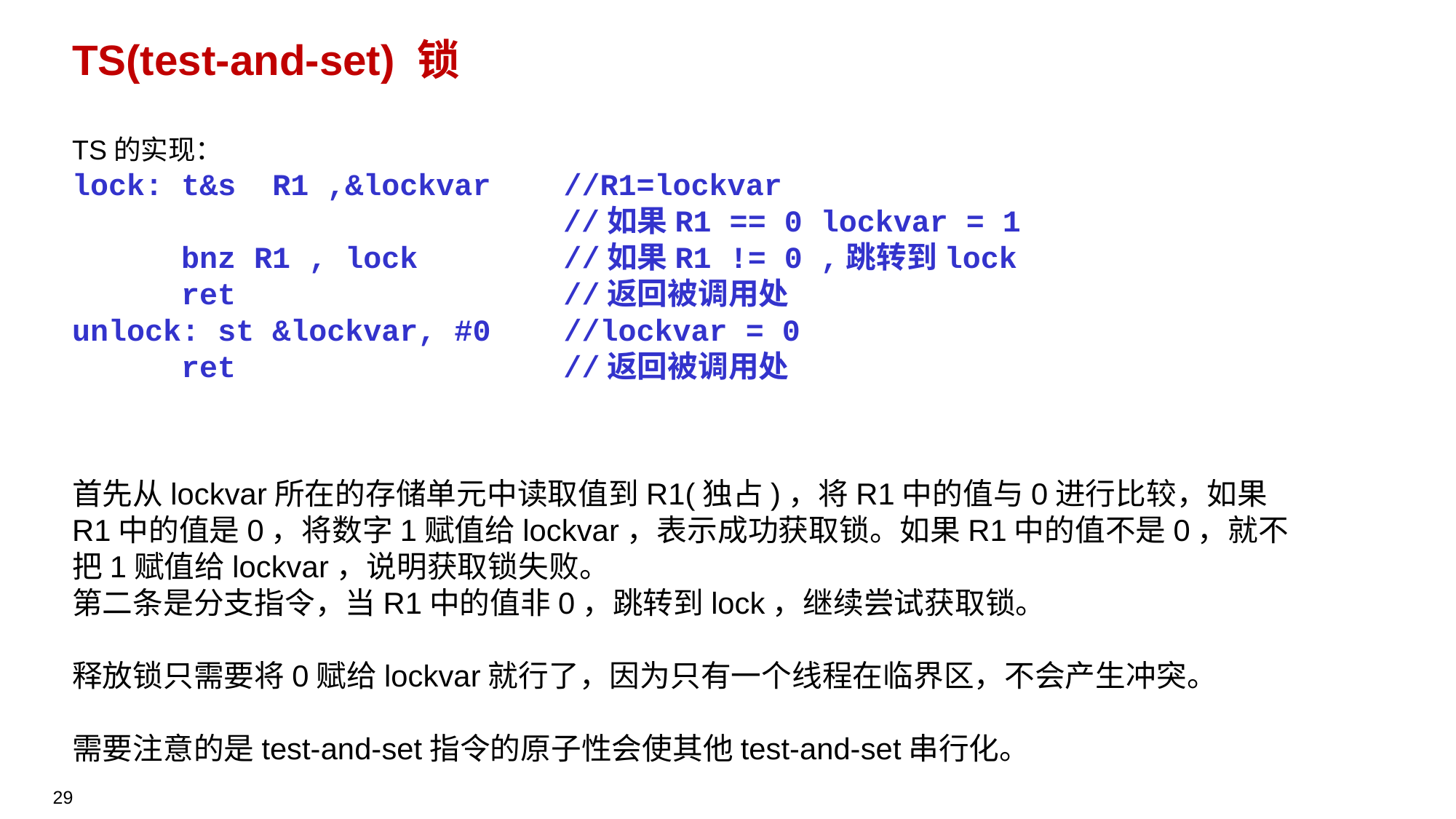

# TS(test-and-set) 锁
TS的实现：
lock: t&s  R1 ,&lockvar    //R1=lockvar
                           //如果R1 == 0 lockvar = 1
      bnz R1 , lock        //如果R1 != 0 ,跳转到lock
      ret                  //返回被调用处
unlock: st &lockvar, #0    //lockvar = 0
      ret                  //返回被调用处

首先从lockvar所在的存储单元中读取值到R1(独占)，将R1中的值与0进行比较，如果R1中的值是0，将数字1赋值给lockvar，表示成功获取锁。如果R1中的值不是0，就不把1赋值给lockvar，说明获取锁失败。
第二条是分支指令，当R1中的值非0，跳转到lock，继续尝试获取锁。

释放锁只需要将0赋给lockvar就行了，因为只有一个线程在临界区，不会产生冲突。

需要注意的是test-and-set指令的原子性会使其他test-and-set串行化。